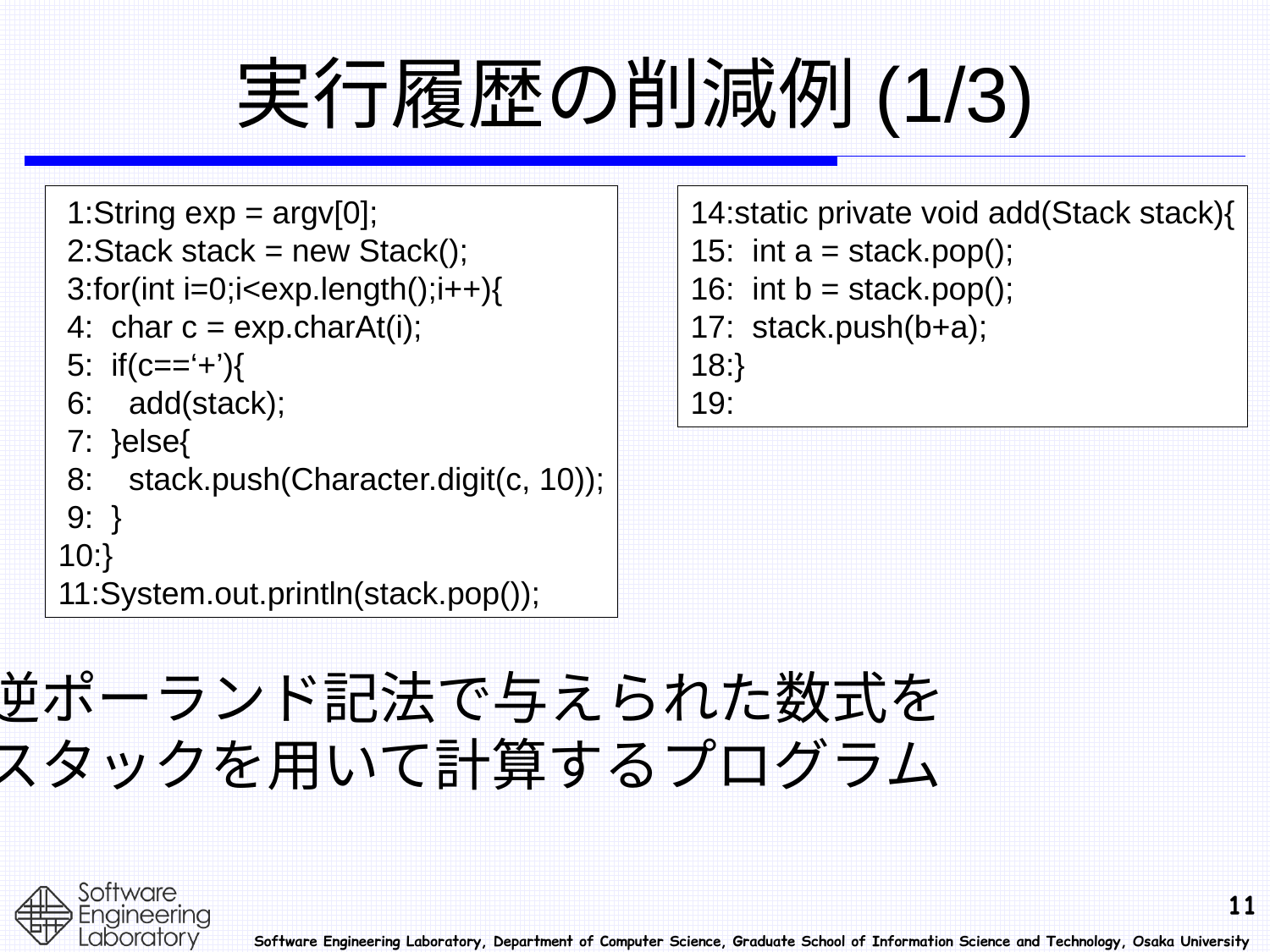

# 実行履歴の削減例(1/3)
14:static private void add(Stack stack){
15:  int a = stack.pop();
16:  int b = stack.pop();
17:  stack.push(b+a);
18:}
19:
 1:String exp = argv[0];
 2:Stack stack = new Stack();
 3:for(int i=0;i<exp.length();i++){
 4:  char c = exp.charAt(i);
 5:  if(c==‘+’){
 6:    add(stack);
 7:  }else{
 8:    stack.push(Character.digit(c, 10));
 9:  }
10:}
11:System.out.println(stack.pop());
逆ポーランド記法で与えられた数式を
スタックを用いて計算するプログラム